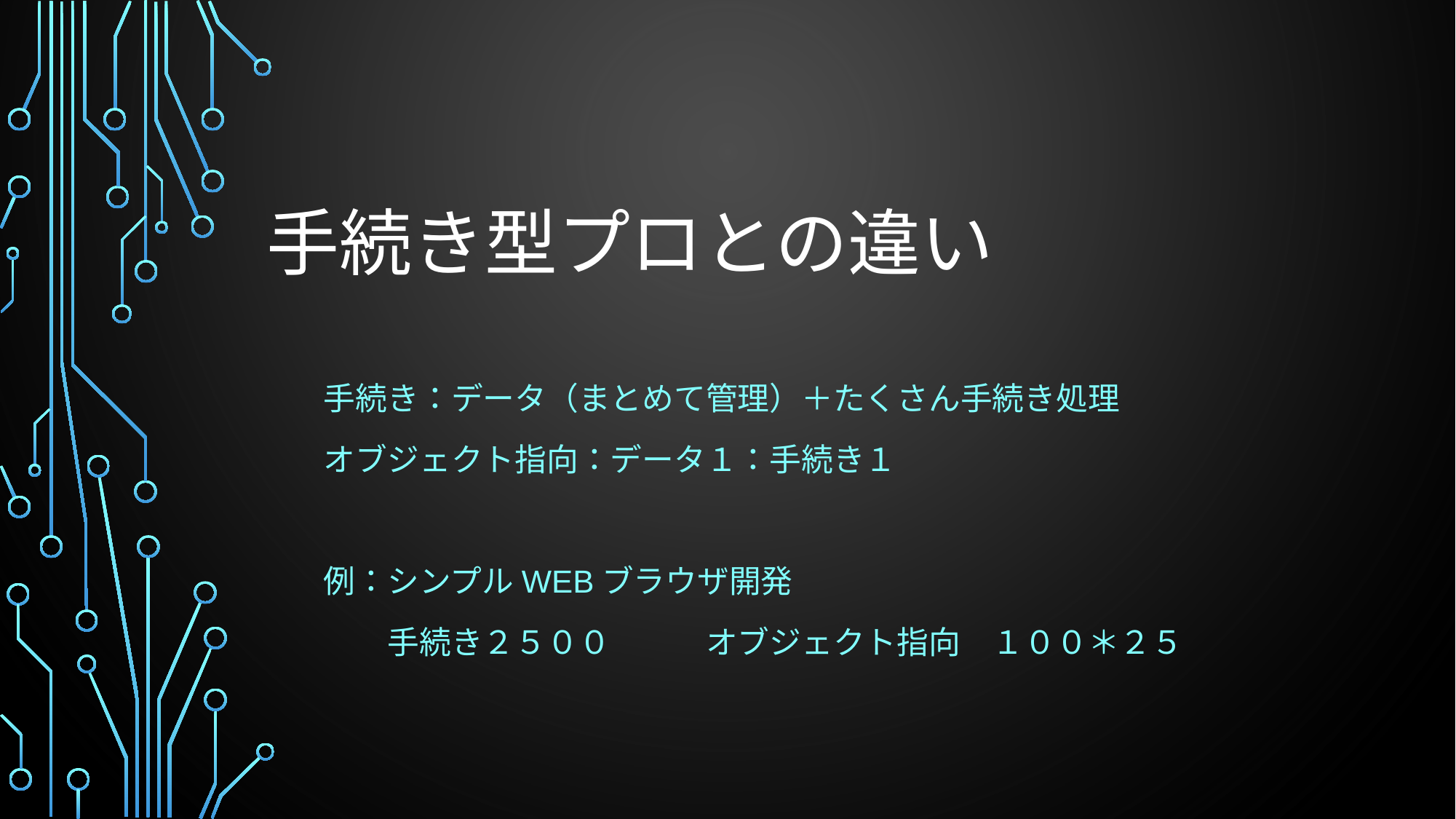

# 手続き型プロとの違い
手続き：データ（まとめて管理）＋たくさん手続き処理
オブジェクト指向：データ１：手続き１

例：シンプルWebブラウザ開発
　　手続き２５００　　　オブジェクト指向　１００＊２５
5